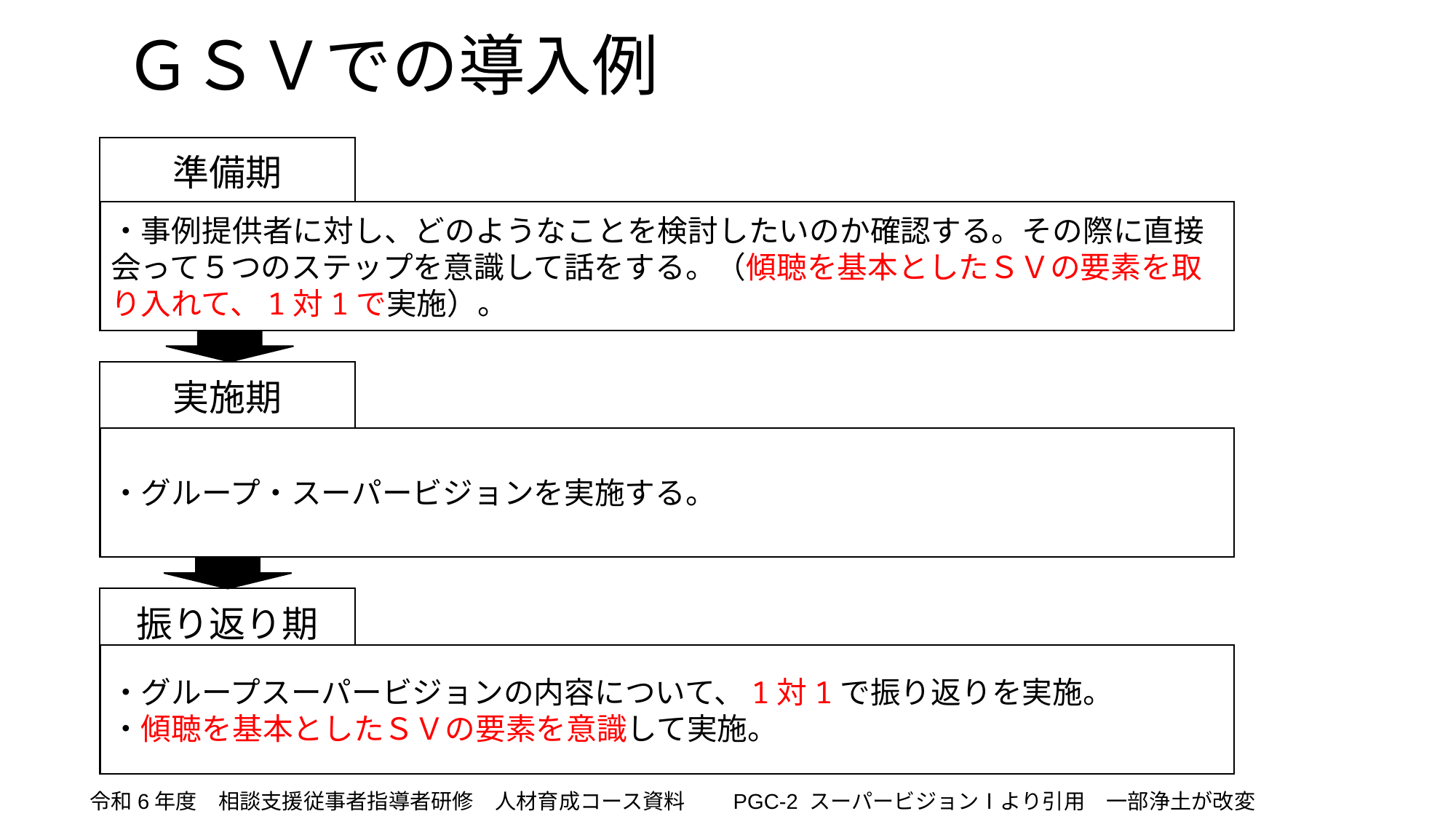

# ＧＳＶでの導入例
準備期
・事例提供者に対し、どのようなことを検討したいのか確認する。その際に直接会って５つのステップを意識して話をする。（傾聴を基本としたＳＶの要素を取り入れて、1対1で実施）。

実施期
・グループ・スーパービジョンを実施する。

振り返り期
・グループスーパービジョンの内容について、1対1で振り返りを実施。
・傾聴を基本としたＳＶの要素を意識して実施。
令和6年度　相談支援従事者指導者研修　人材育成コース資料　　PGC-2 スーパービジョンⅠより引用　一部浄土が改変